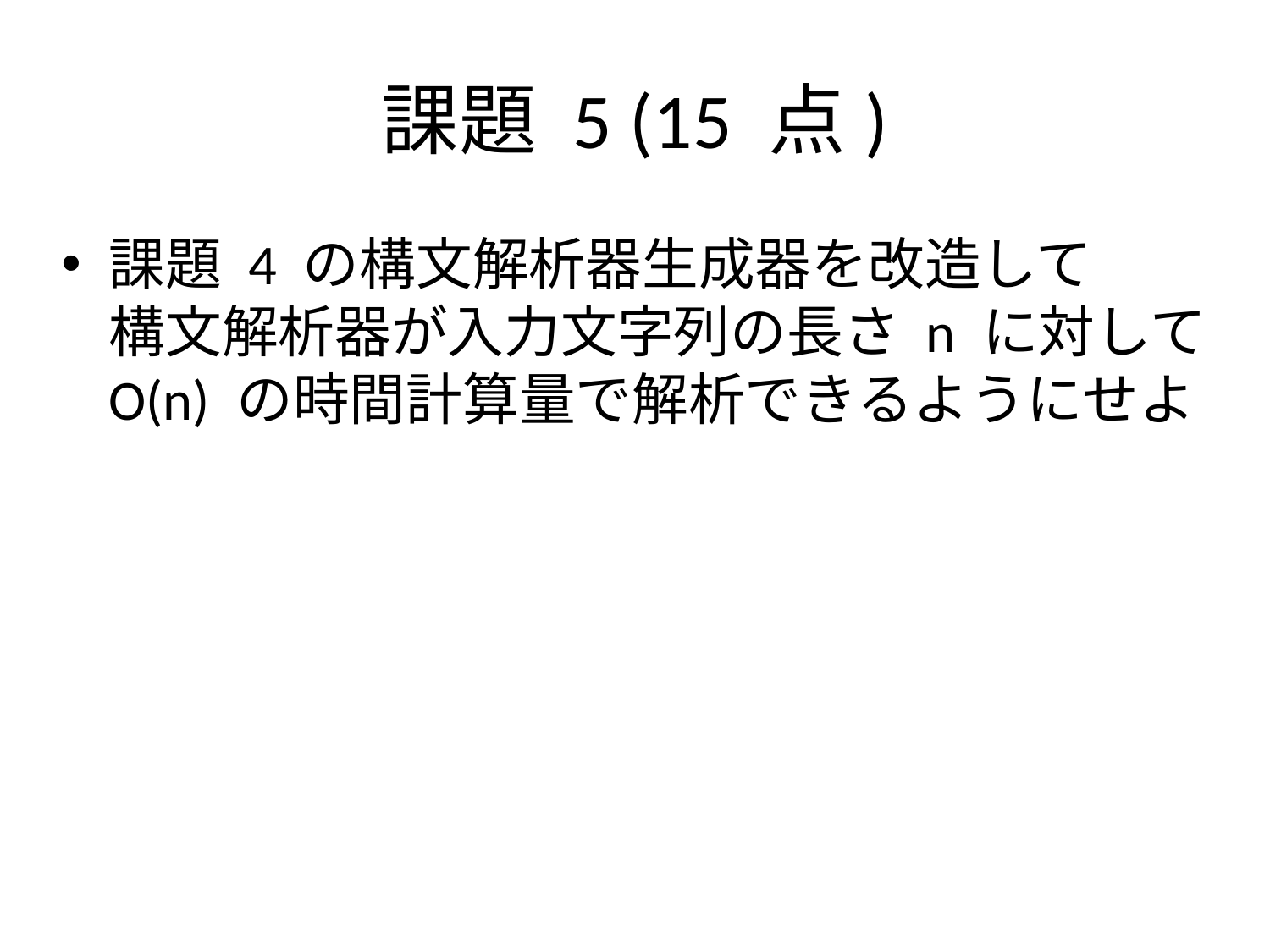

# 課題 5 (15 点)
課題 4 の構文解析器生成器を改造して
構文解析器が入力文字列の長さ n に対して
O(n) の時間計算量で解析できるようにせよ